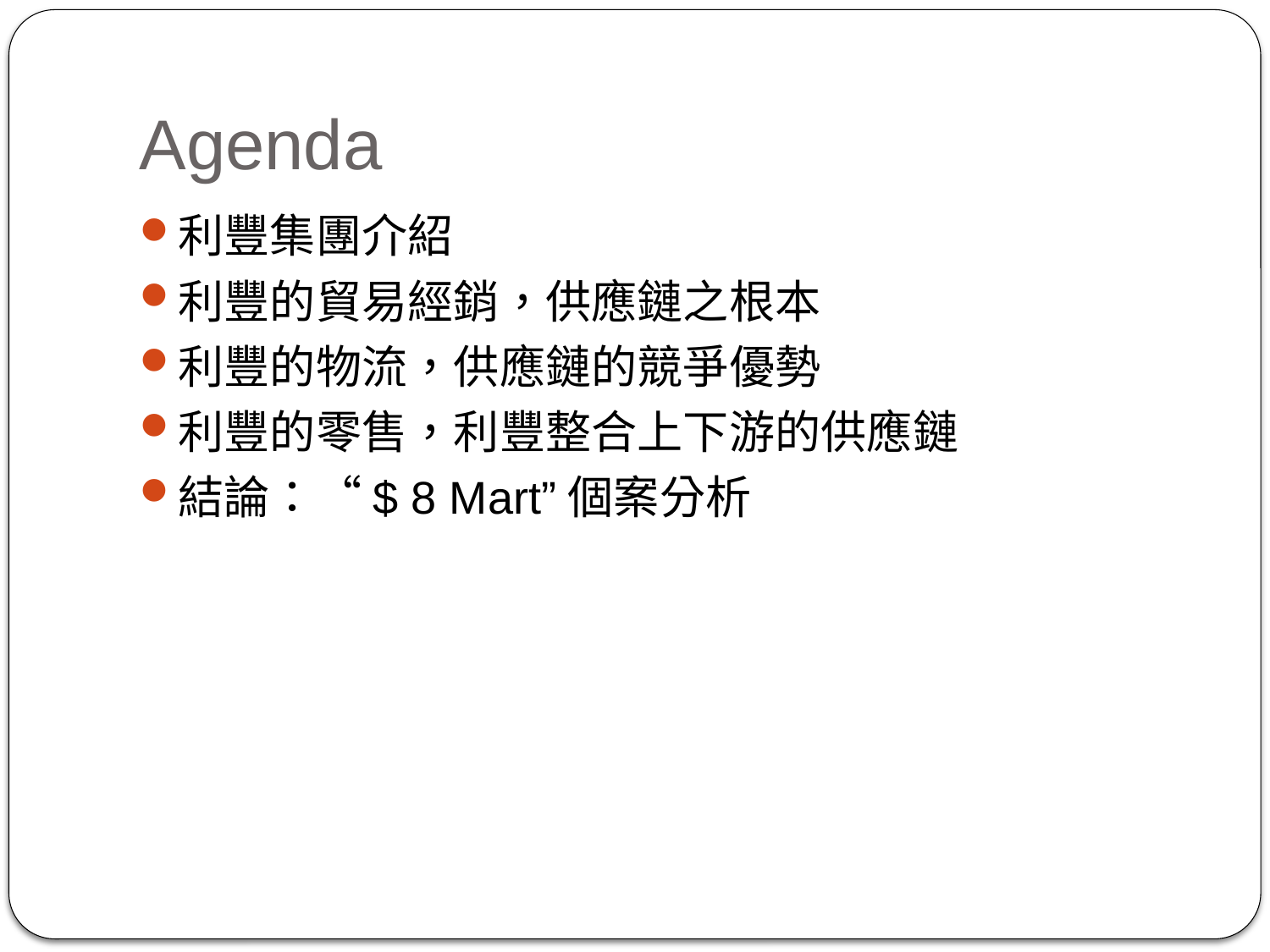

# Agenda
利豐集團介紹
利豐的貿易經銷，供應鏈之根本
利豐的物流，供應鏈的競爭優勢
利豐的零售，利豐整合上下游的供應鏈
結論：“$ 8 Mart”個案分析